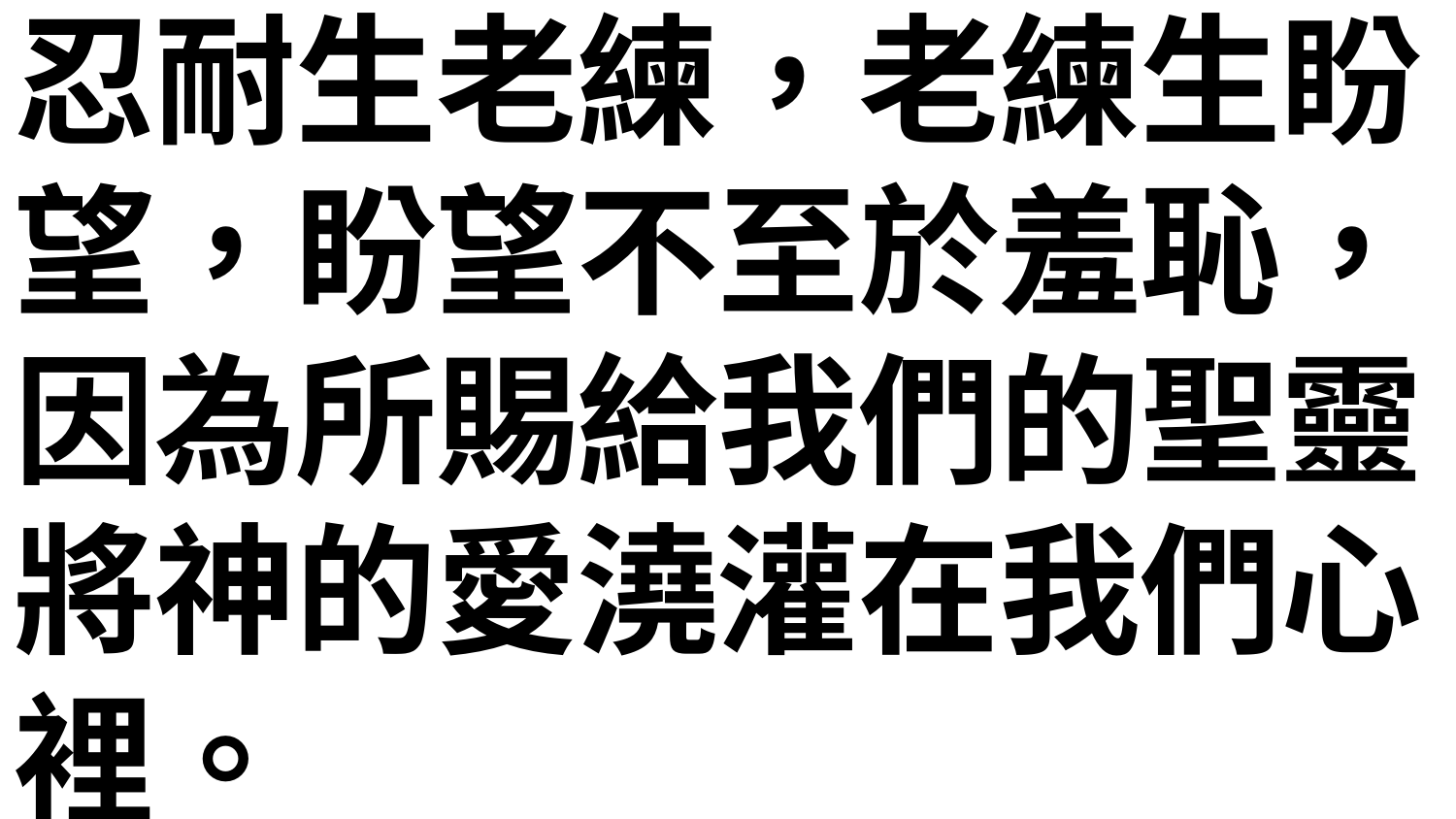

忍耐生老練，老練生盼望，盼望不至於羞恥，因為所賜給我們的聖靈將神的愛澆灌在我們心裡。